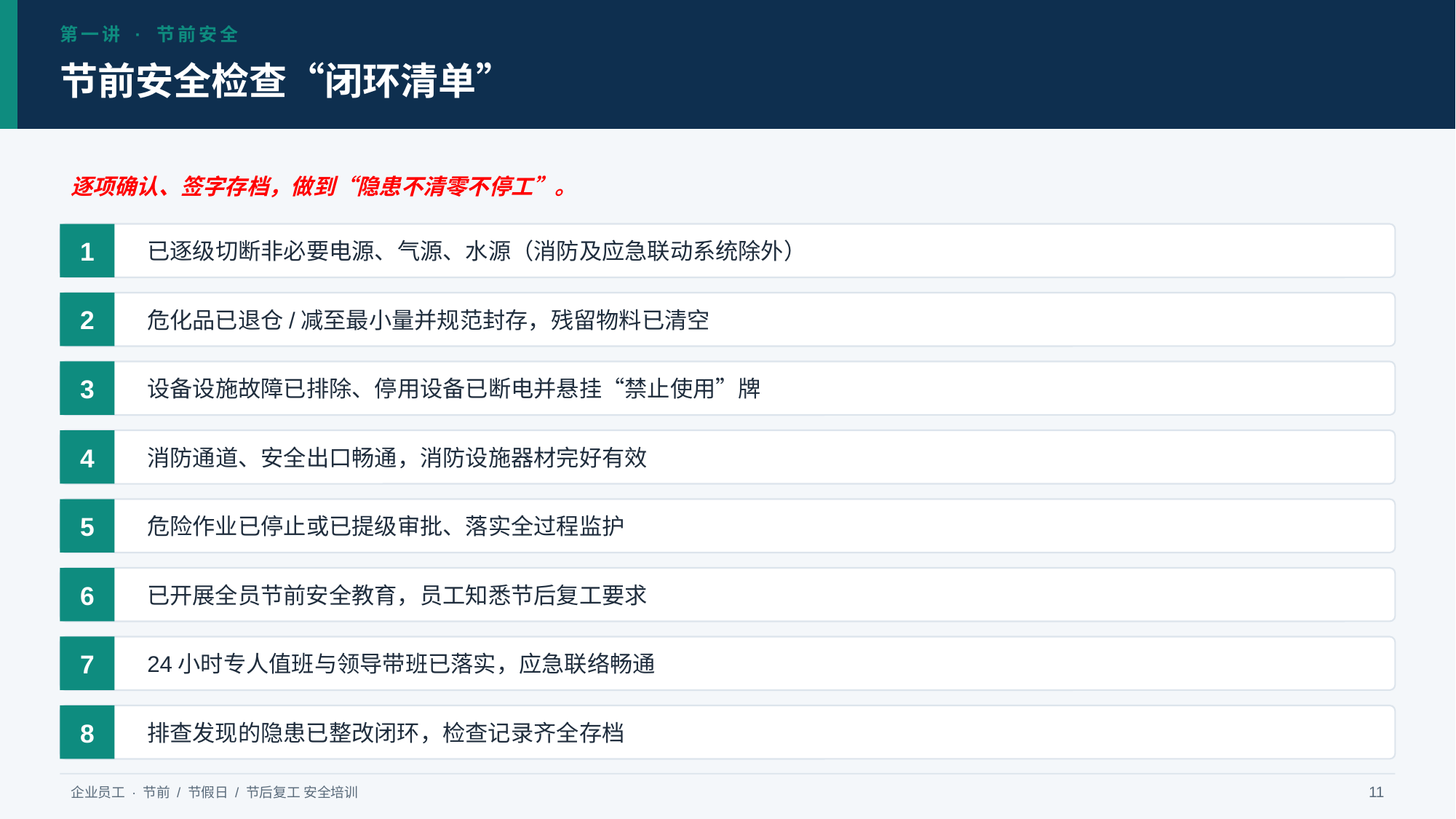

第一讲 · 节前安全
节前安全检查“闭环清单”
逐项确认、签字存档，做到“隐患不清零不停工”。

1
已逐级切断非必要电源、气源、水源（消防及应急联动系统除外）

2
危化品已退仓/减至最小量并规范封存，残留物料已清空

3
设备设施故障已排除、停用设备已断电并悬挂“禁止使用”牌

4
消防通道、安全出口畅通，消防设施器材完好有效

5
危险作业已停止或已提级审批、落实全过程监护

6
已开展全员节前安全教育，员工知悉节后复工要求

7
24小时专人值班与领导带班已落实，应急联络畅通

8
排查发现的隐患已整改闭环，检查记录齐全存档

企业员工 · 节前 / 节假日 / 节后复工 安全培训
11